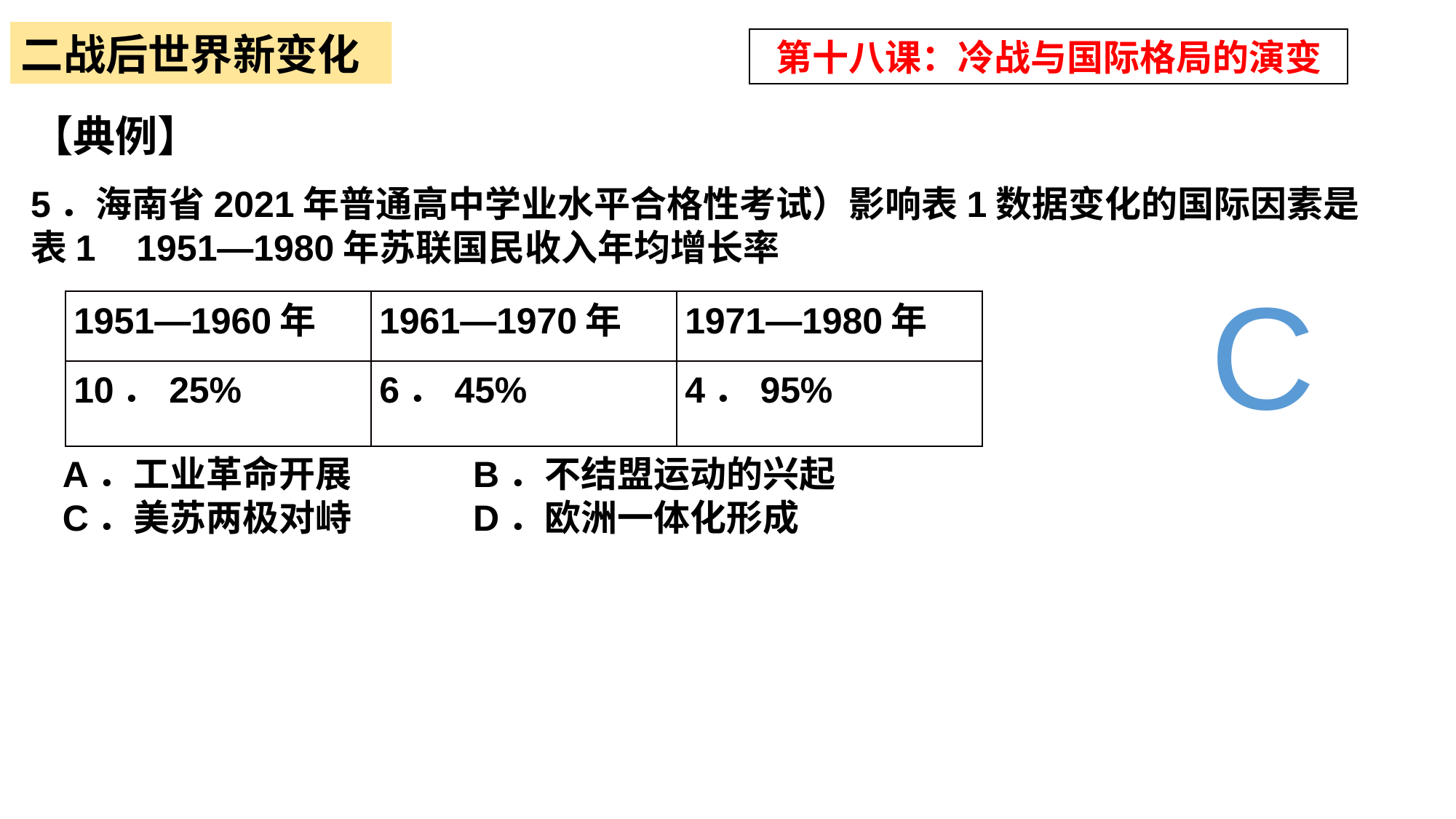

二战后世界新变化
第十八课：冷战与国际格局的演变
【典例】
5．海南省2021年普通高中学业水平合格性考试）影响表1数据变化的国际因素是表1    1951—1980年苏联国民收入年均增长率
C
| 1951—1960年 | 1961—1970年 | 1971—1980年 |
| --- | --- | --- |
| 10．25% | 6．45% | 4．95% |
A．工业革命开展	             B．不结盟运动的兴起
C．美苏两极对峙	             D．欧洲一体化形成